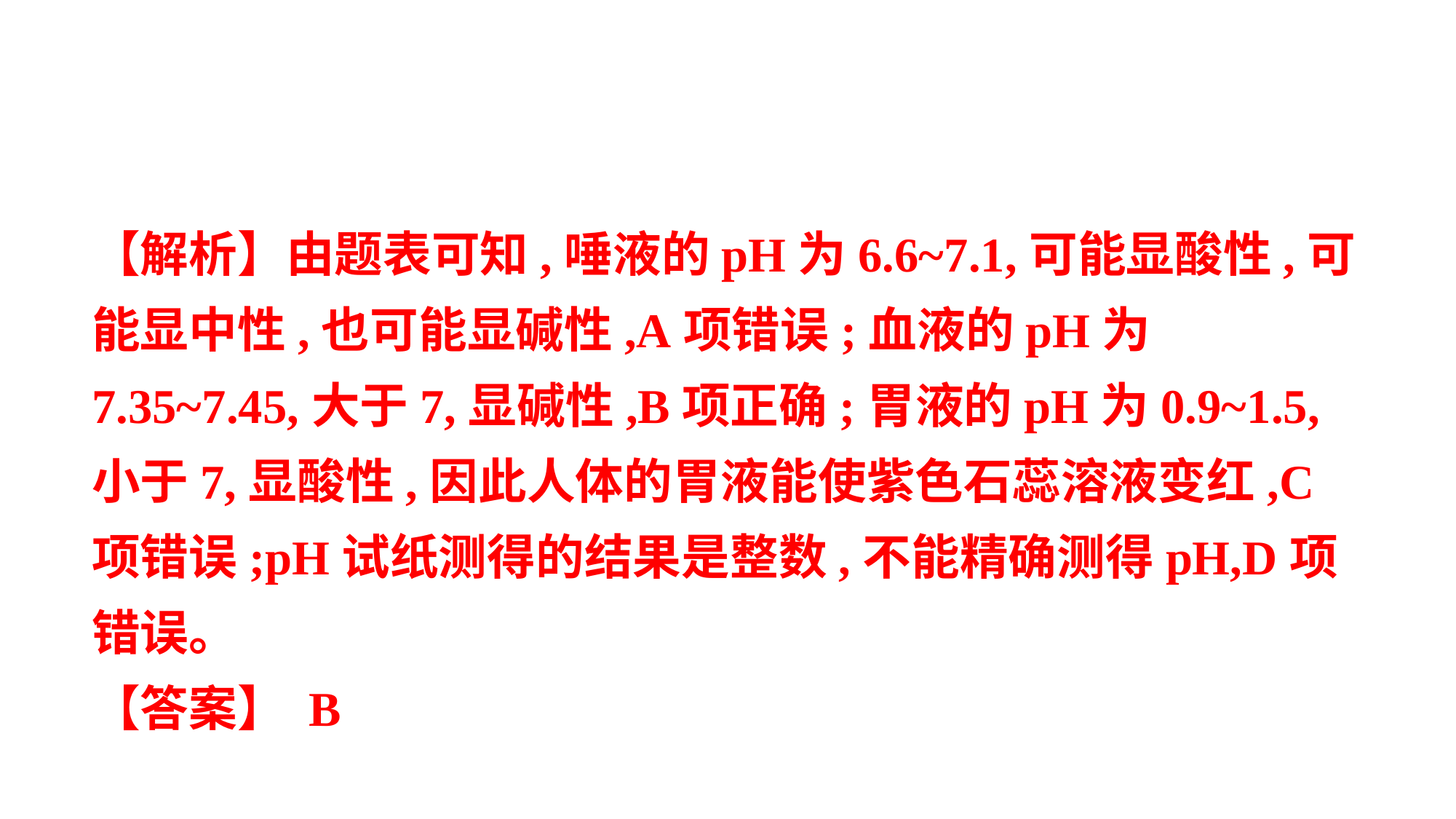

【解析】由题表可知,唾液的pH为6.6~7.1,可能显酸性,可能显中性,也可能显碱性,A项错误;血液的pH为7.35~7.45,大于7,显碱性,B项正确;胃液的pH为0.9~1.5,小于7,显酸性,因此人体的胃液能使紫色石蕊溶液变红,C项错误;pH试纸测得的结果是整数,不能精确测得pH,D项错误。
【答案】 B